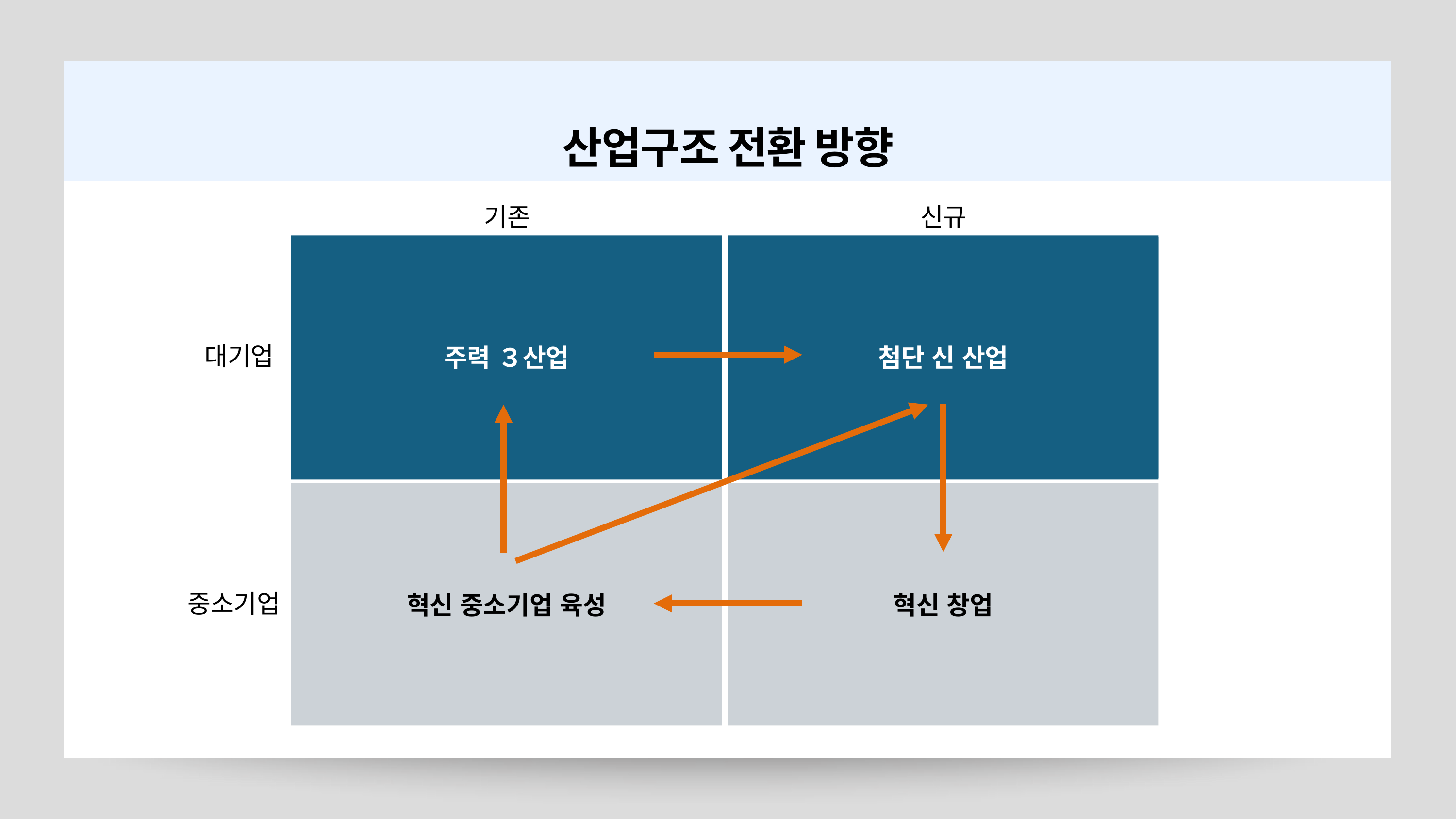

산업구조 전환 방향
기존
신규
주력 ３산업
첨단 신 산업
주력 ３산업
첨단 신 산업
혁신 중소기업 육성
혁신 창업
대기업
중소기업